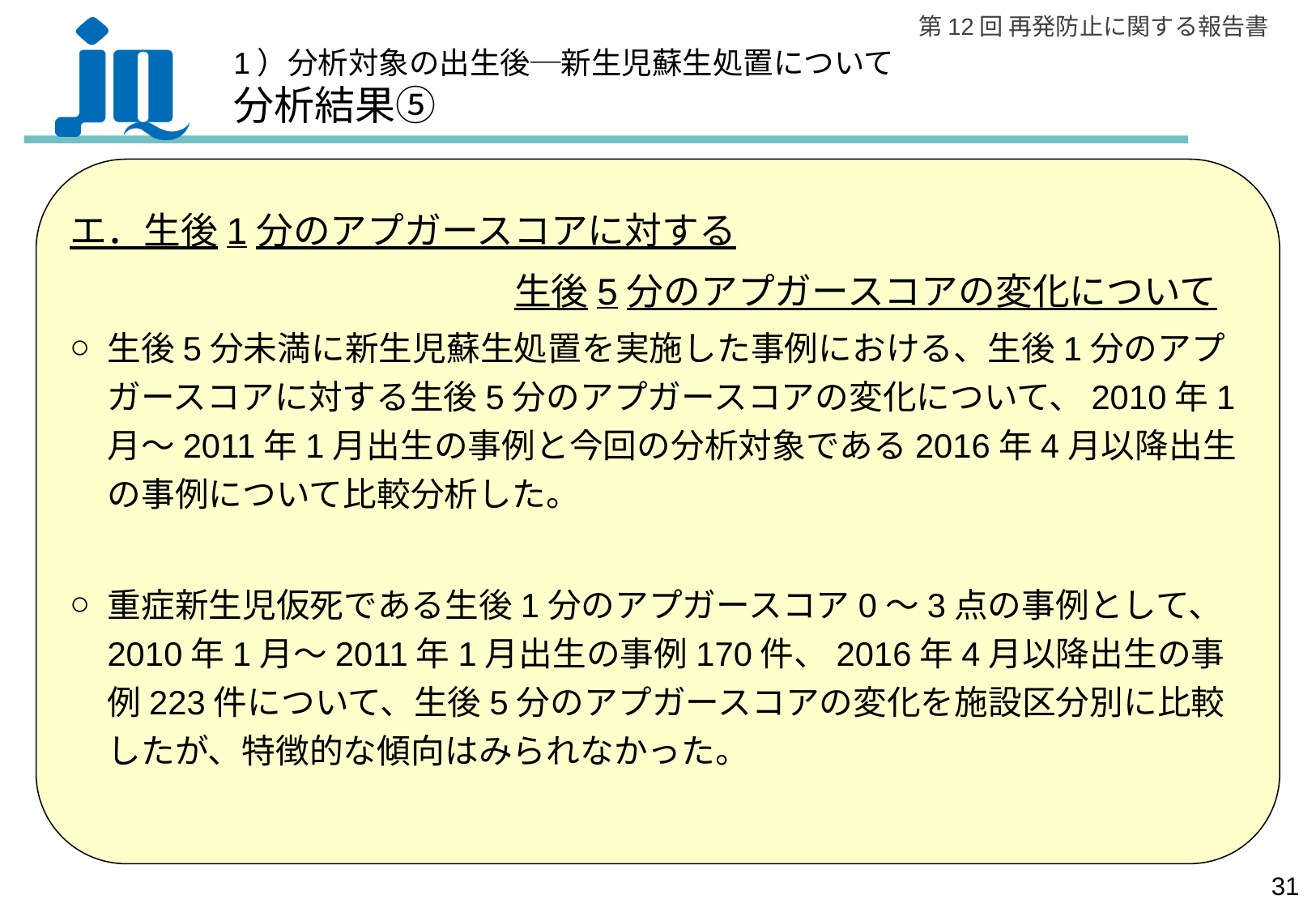

1）分析対象の出生後─新生児蘇生処置について
分析結果⑤
エ．生後1分のアプガースコアに対する
　　　　　　　　　　　　生後5分のアプガースコアの変化について
生後5分未満に新生児蘇生処置を実施した事例における、生後1分のアプガースコアに対する生後5分のアプガースコアの変化について、2010年1月～2011年1月出生の事例と今回の分析対象である2016年4月以降出生の事例について比較分析した。

重症新生児仮死である生後1分のアプガースコア0～3点の事例として、2010年1月～2011年1月出生の事例170件、2016年4月以降出生の事例223件について、生後5分のアプガースコアの変化を施設区分別に比較したが、特徴的な傾向はみられなかった。

31